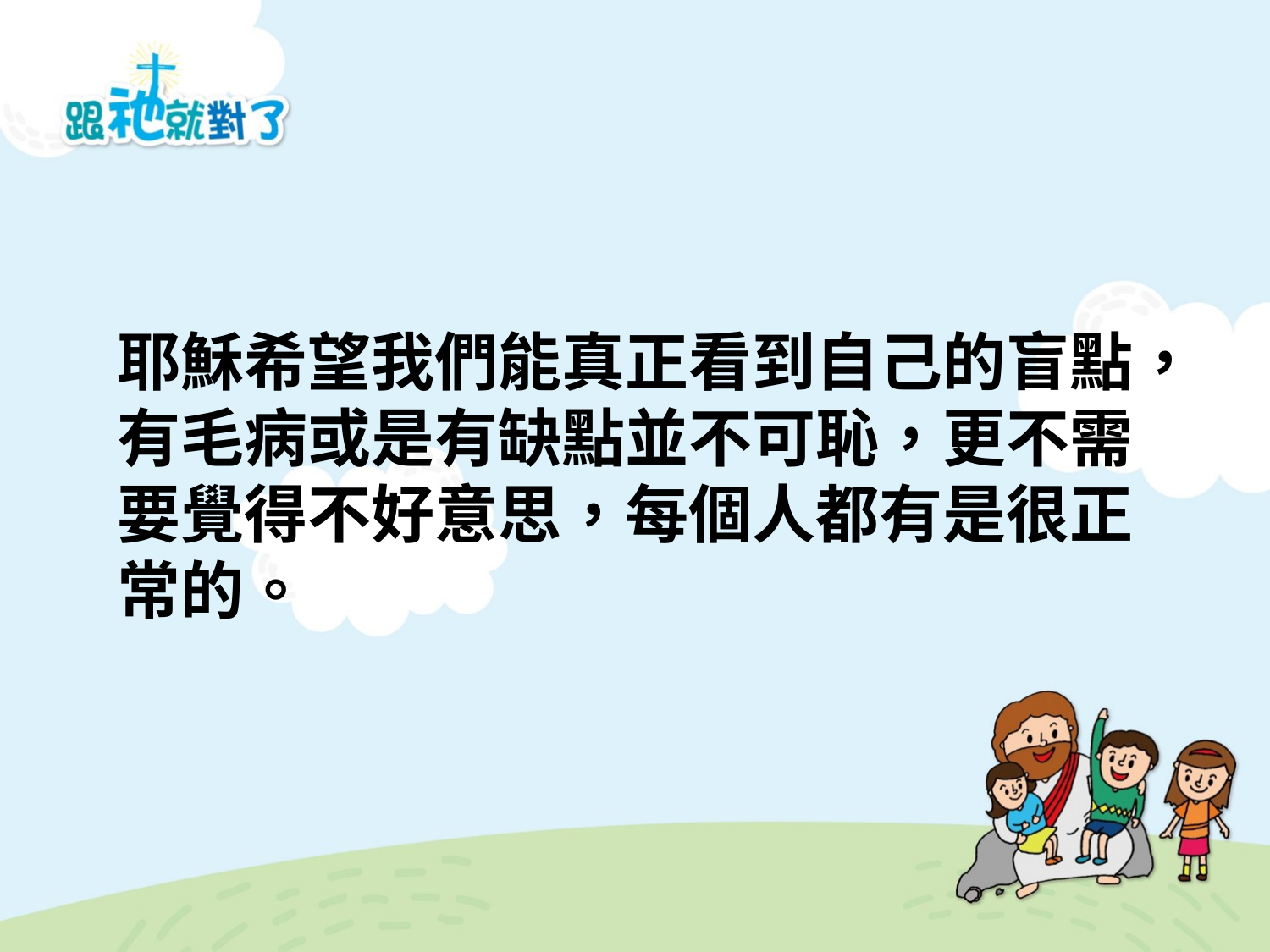

耶穌希望我們能真正看到自己的盲點，有毛病或是有缺點並不可恥，更不需要覺得不好意思，每個人都有是很正常的。